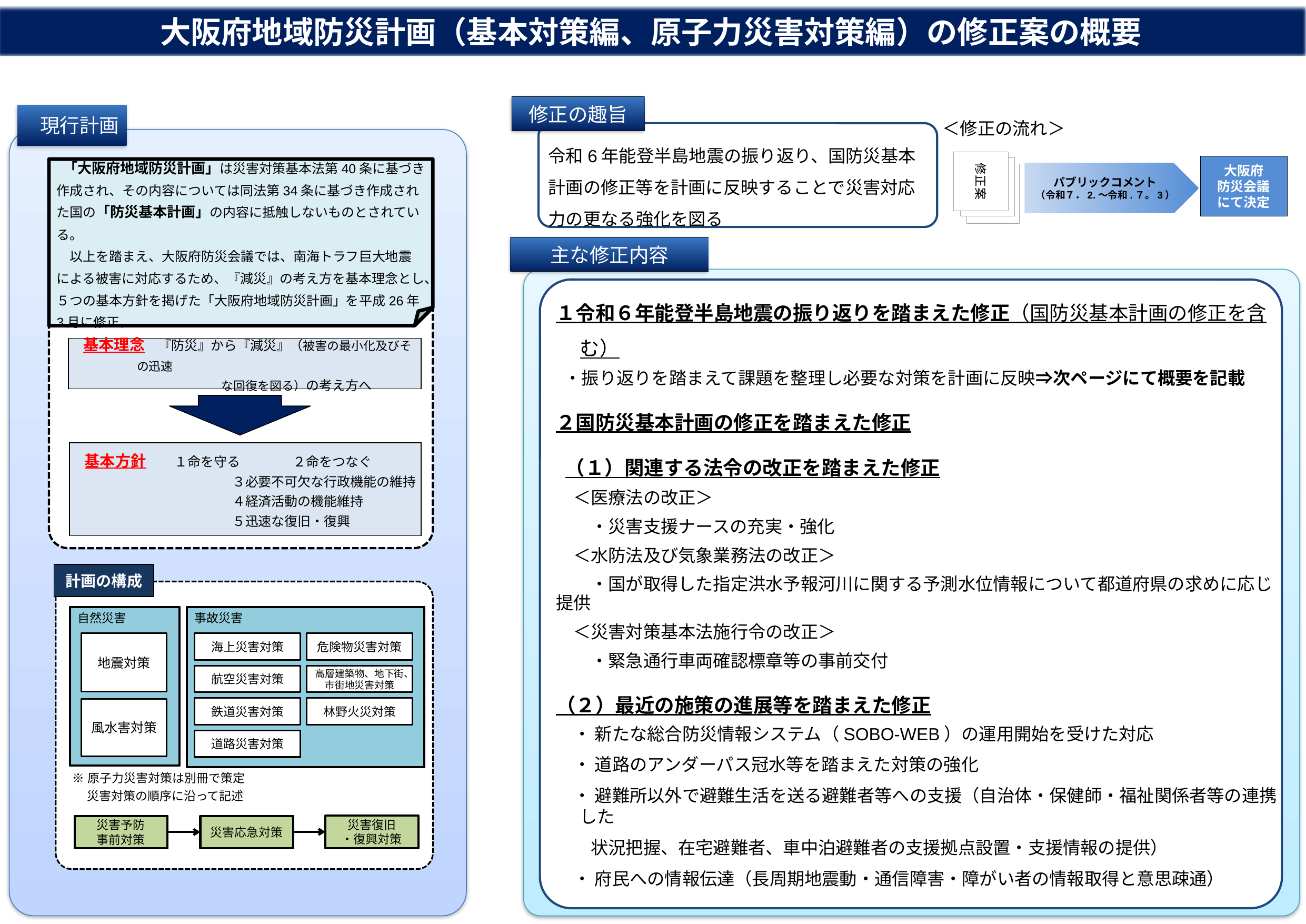

大阪府地域防災計画（基本対策編、原子力災害対策編）の修正案の概要
修正の趣旨
　現行計画
＜修正の流れ＞

令和6年能登半島地震の振り返り、国防災基本計画の修正等を計画に反映することで災害対応力の更なる強化を図る
修正案

大阪府
防災会議
にて決定
 「大阪府地域防災計画」は災害対策基本法第40条に基づき作成され、その内容については同法第34条に基づき作成された国の「防災基本計画」の内容に抵触しないものとされている。
　以上を踏まえ、大阪府防災会議では、南海トラフ巨大地震による被害に対応するため、『減災』の考え方を基本理念とし、５つの基本方針を掲げた「大阪府地域防災計画」を平成26年3月に修正。
パブリックコメント
（令和７．2.～令和.７。3）

主な修正内容

１令和６年能登半島地震の振り返りを踏まえた修正（国防災基本計画の修正を含む）
 ・振り返りを踏まえて課題を整理し必要な対策を計画に反映⇒次ページにて概要を記載
２国防災基本計画の修正を踏まえた修正
 （１）関連する法令の改正を踏まえた修正
　＜医療法の改正＞
　　・災害支援ナースの充実・強化
　＜水防法及び気象業務法の改正＞
　　・国が取得した指定洪水予報河川に関する予測水位情報について都道府県の求めに応じ提供
　＜災害対策基本法施行令の改正＞
　　・緊急通行車両確認標章等の事前交付
（２）最近の施策の進展等を踏まえた修正
　・ 新たな総合防災情報システム（SOBO-WEB）の運用開始を受けた対応
　・ 道路のアンダーパス冠水等を踏まえた対策の強化
　・ 避難所以外で避難生活を送る避難者等への支援（自治体・保健師・福祉関係者等の連携した
　　状況把握、在宅避難者、車中泊避難者の支援拠点設置・支援情報の提供）
　・ 府民への情報伝達（長周期地震動・通信障害・障がい者の情報取得と意思疎通）

３複合災害に備えた原子力防災体制の整理
　・　地震などとの複合災害に備え、原子力防災体制を整理・明確化
 基本理念　『防災』から『減災』（被害の最小化及びその迅速
　　　　　　　　　　　　な回復を図る）の考え方へ

基本方針　　１命を守る　　　　２命をつなぐ
　　　　　　　　　　 　３必要不可欠な行政機能の維持
　　　　　　　　　　 　４経済活動の機能維持
　　　　　　 　　　　　５迅速な復旧・復興
計画の構成
自然災害
事故災害
地震対策
海上災害対策
危険物災害対策
航空災害対策
高層建築物、地下街、
市街地災害対策
鉄道災害対策
林野火災対策
風水害対策
道路災害対策
災害対策の順序に沿って記述
災害復旧
・復興対策
災害予防
事前対策
災害応急対策

※原子力災害対策は別冊で策定